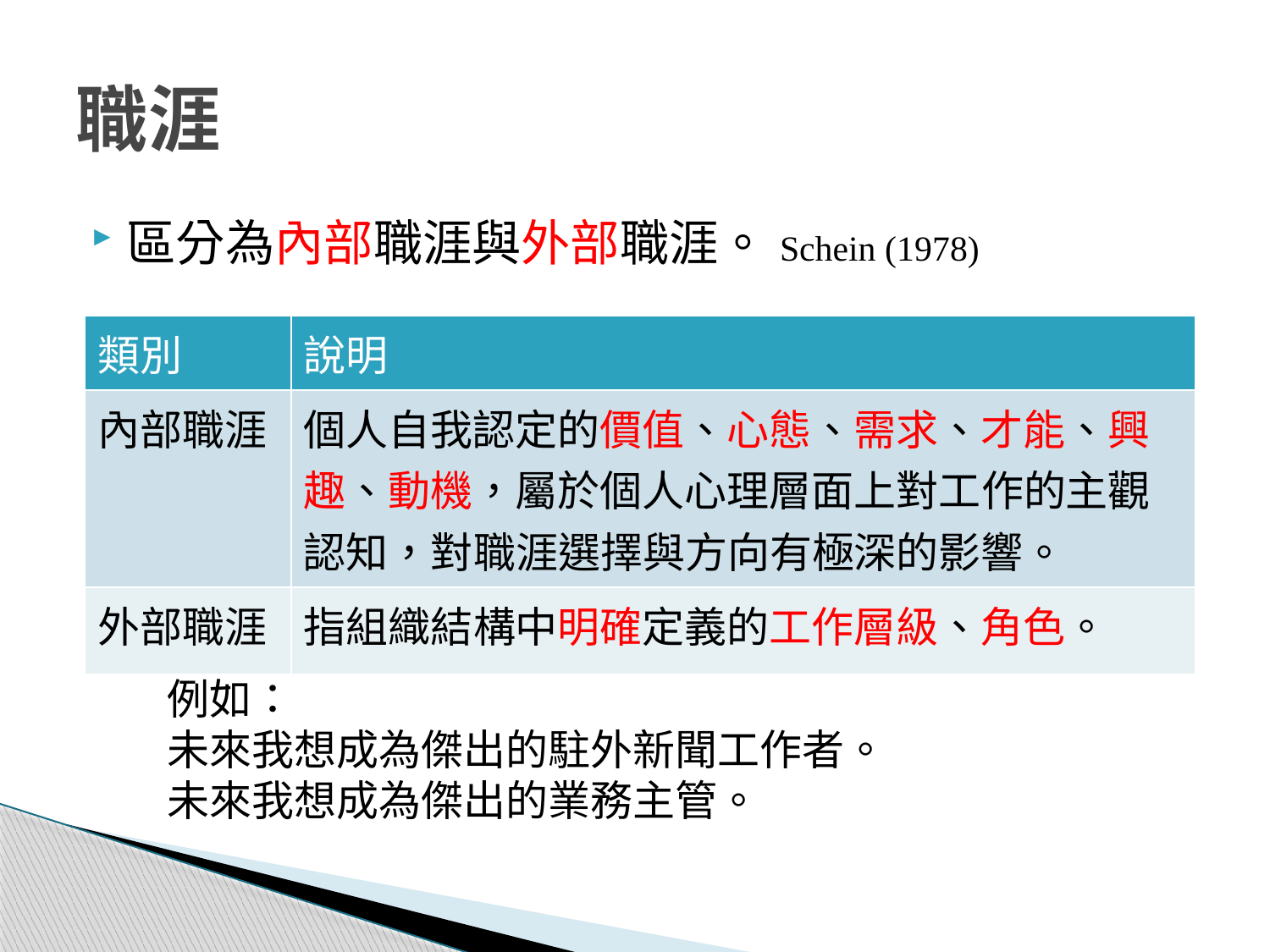

# 職涯
區分為內部職涯與外部職涯。Schein (1978)

| 類別 | 說明 |
| --- | --- |
| 內部職涯 | 個人自我認定的價值、心態、需求、才能、興趣、動機，屬於個人心理層面上對工作的主觀認知，對職涯選擇與方向有極深的影響。 |
| 外部職涯 | 指組織結構中明確定義的工作層級、角色。 |
例如：
未來我想成為傑出的駐外新聞工作者。
未來我想成為傑出的業務主管。